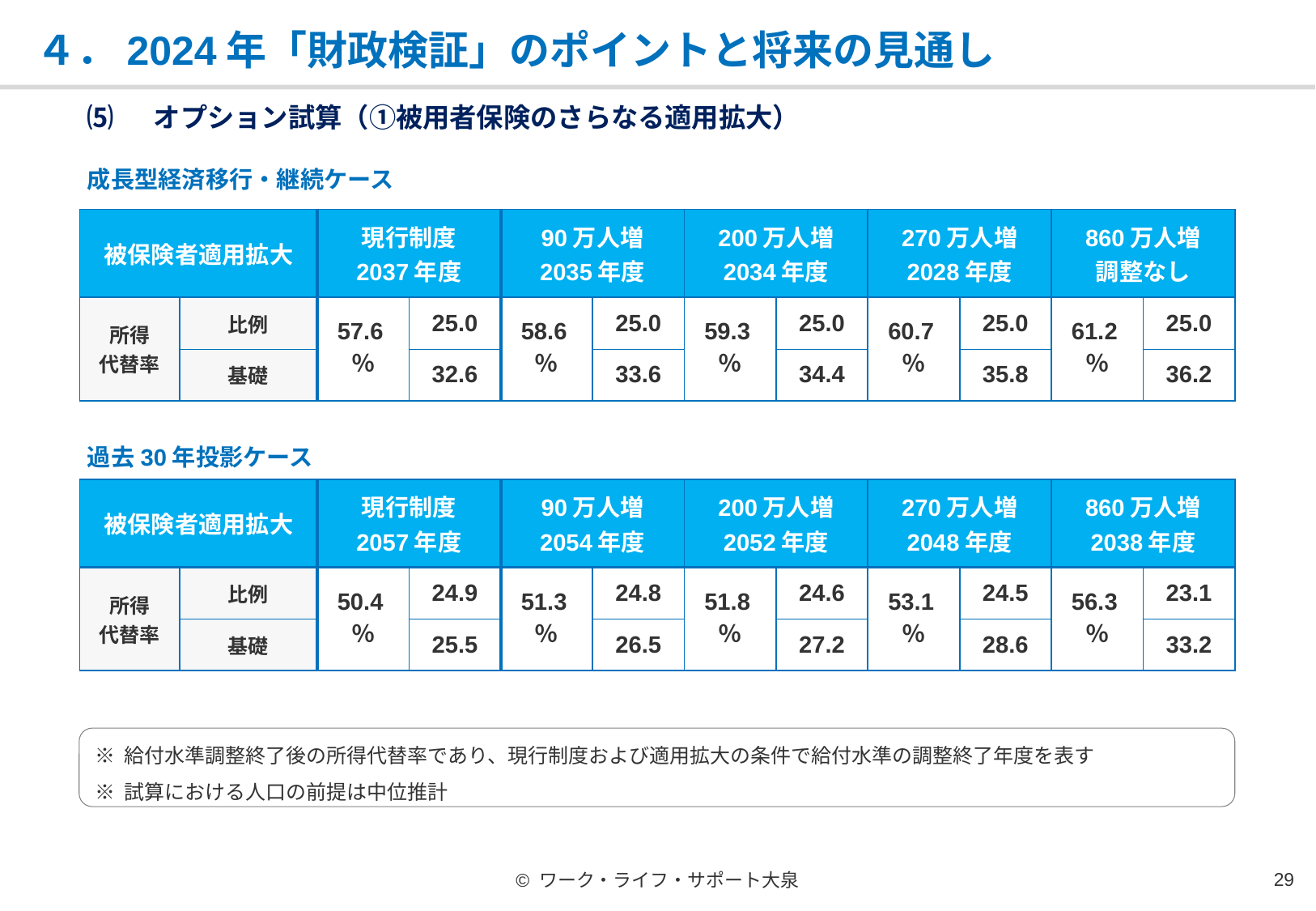

# ４．2024年「財政検証」のポイントと将来の見通し
⑸　 オプション試算（①被用者保険のさらなる適用拡大）
成長型経済移行・継続ケース
| 被保険者適用拡大 |  | 現行制度 2037年度 |  | 90万人増 2035年度 |  | 200万人増 2034年度 |  | 270万人増 2028年度 |  | 860万人増 調整なし |  |
| --- | --- | --- | --- | --- | --- | --- | --- | --- | --- | --- | --- |
| 所得 代替率 | 比例 | 57.6％ | 25.0 | 58.6％ | 25.0 | 59.3％ | 25.0 | 60.7％ | 25.0 | 61.2％ | 25.0 |
|  | 基礎 |  | 32.6 |  | 33.6 |  | 34.4 |  | 35.8 |  | 36.2 |
過去30年投影ケース
| 被保険者適用拡大 |  | 現行制度 2057年度 |  | 90万人増 2054年度 |  | 200万人増 2052年度 |  | 270万人増 2048年度 |  | 860万人増 2038年度 |  |
| --- | --- | --- | --- | --- | --- | --- | --- | --- | --- | --- | --- |
| 所得 代替率 | 比例 | 50.4％ | 24.9 | 51.3％ | 24.8 | 51.8％ | 24.6 | 53.1％ | 24.5 | 56.3％ | 23.1 |
|  | 基礎 |  | 25.5 |  | 26.5 |  | 27.2 |  | 28.6 |  | 33.2 |
※ 給付水準調整終了後の所得代替率であり、現行制度および適用拡大の条件で給付水準の調整終了年度を表す
※ 試算における人口の前提は中位推計
© ワーク・ライフ・サポート大泉
29